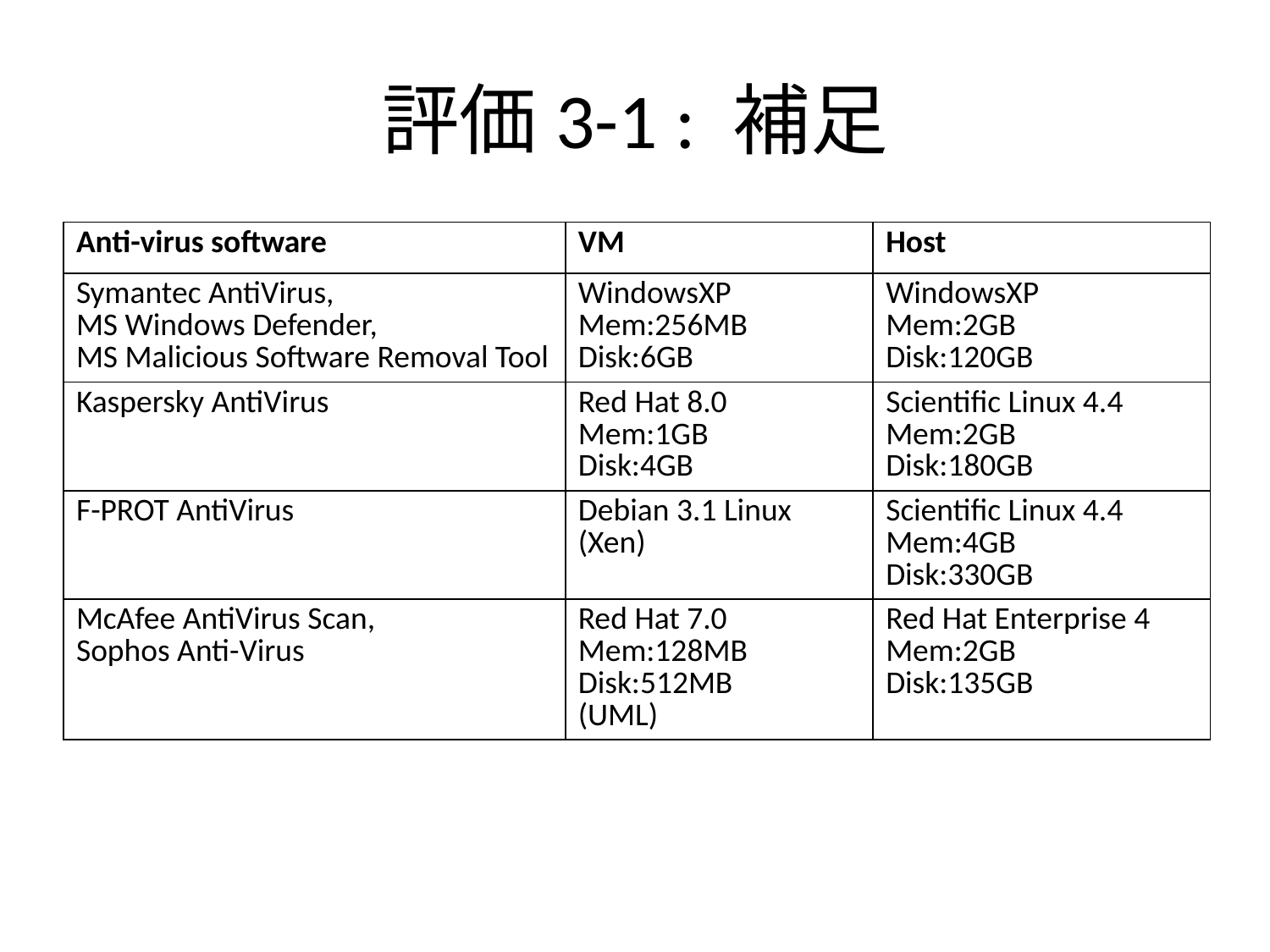

# 評価3-1 : 補足
| Anti-virus software | VM | Host |
| --- | --- | --- |
| Symantec AntiVirus, MS Windows Defender, MS Malicious Software Removal Tool | WindowsXP Mem:256MB Disk:6GB | WindowsXP Mem:2GB Disk:120GB |
| Kaspersky AntiVirus | Red Hat 8.0 Mem:1GB Disk:4GB | Scientific Linux 4.4 Mem:2GB Disk:180GB |
| F-PROT AntiVirus | Debian 3.1 Linux (Xen) | Scientific Linux 4.4 Mem:4GB Disk:330GB |
| McAfee AntiVirus Scan, Sophos Anti-Virus | Red Hat 7.0 Mem:128MB Disk:512MB (UML) | Red Hat Enterprise 4 Mem:2GB Disk:135GB |